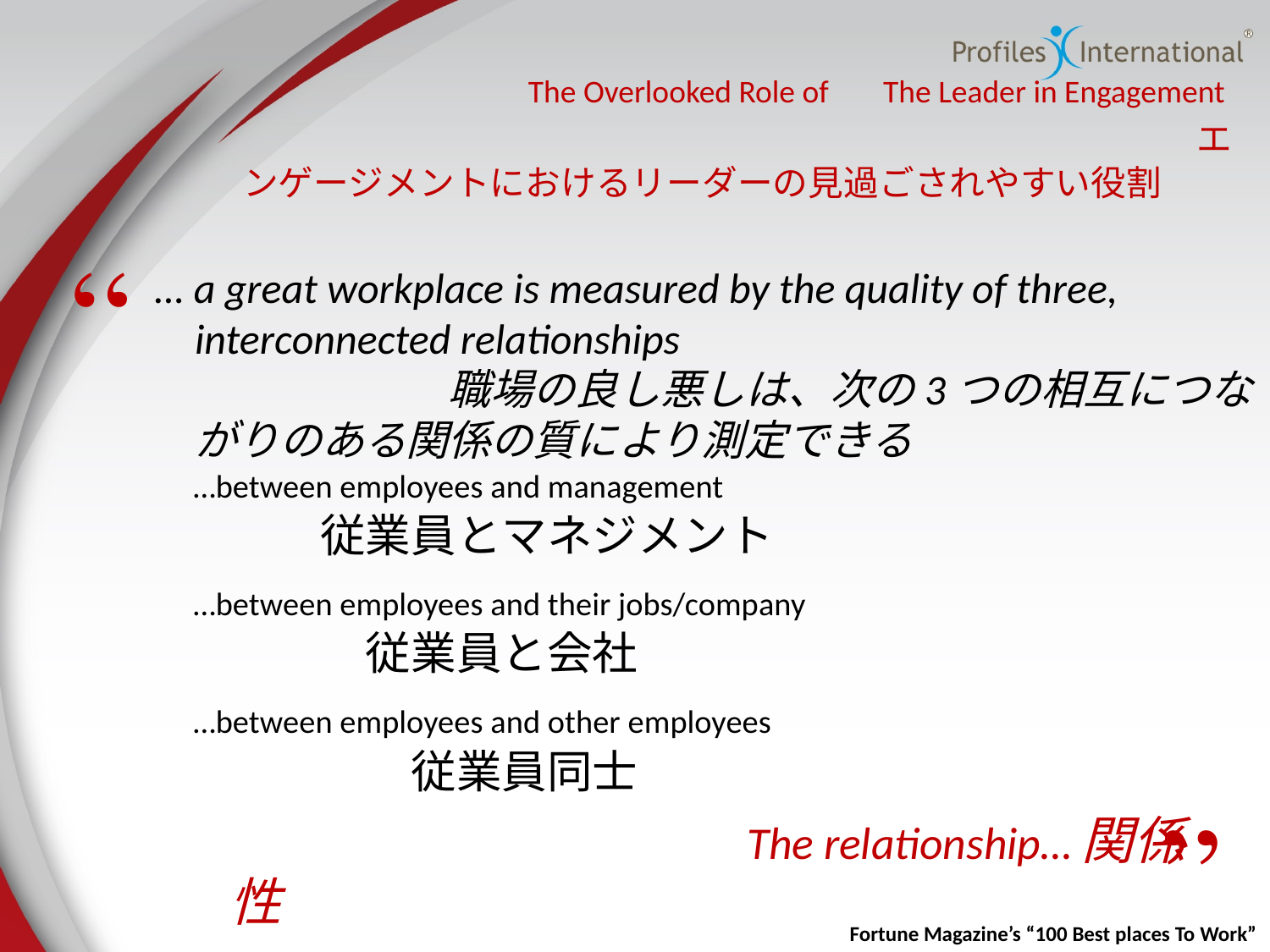

# The Overlooked Role of　 The Leader in Engagement 　　　　　　　　　　　　　　　　　　　　　　エンゲージメントにおけるリーダーの見過ごされやすい役割
“
… a great workplace is measured by the quality of three, interconnected relationships　　　　　　　　　　　　　　　　　　　職場の良し悪しは、次の3つの相互につながりのある関係の質により測定できる
…between employees and management　　　　　　　　　　　　　　　　従業員とマネジメント
…between employees and their jobs/company　　　　　　　　　　　　従業員と会社
…between employees and other employees　　　　　　　　　　　　　従業員同士
　　　　　　　　　　　　The relationship…関係性

“
Fortune Magazine’s “100 Best places To Work”